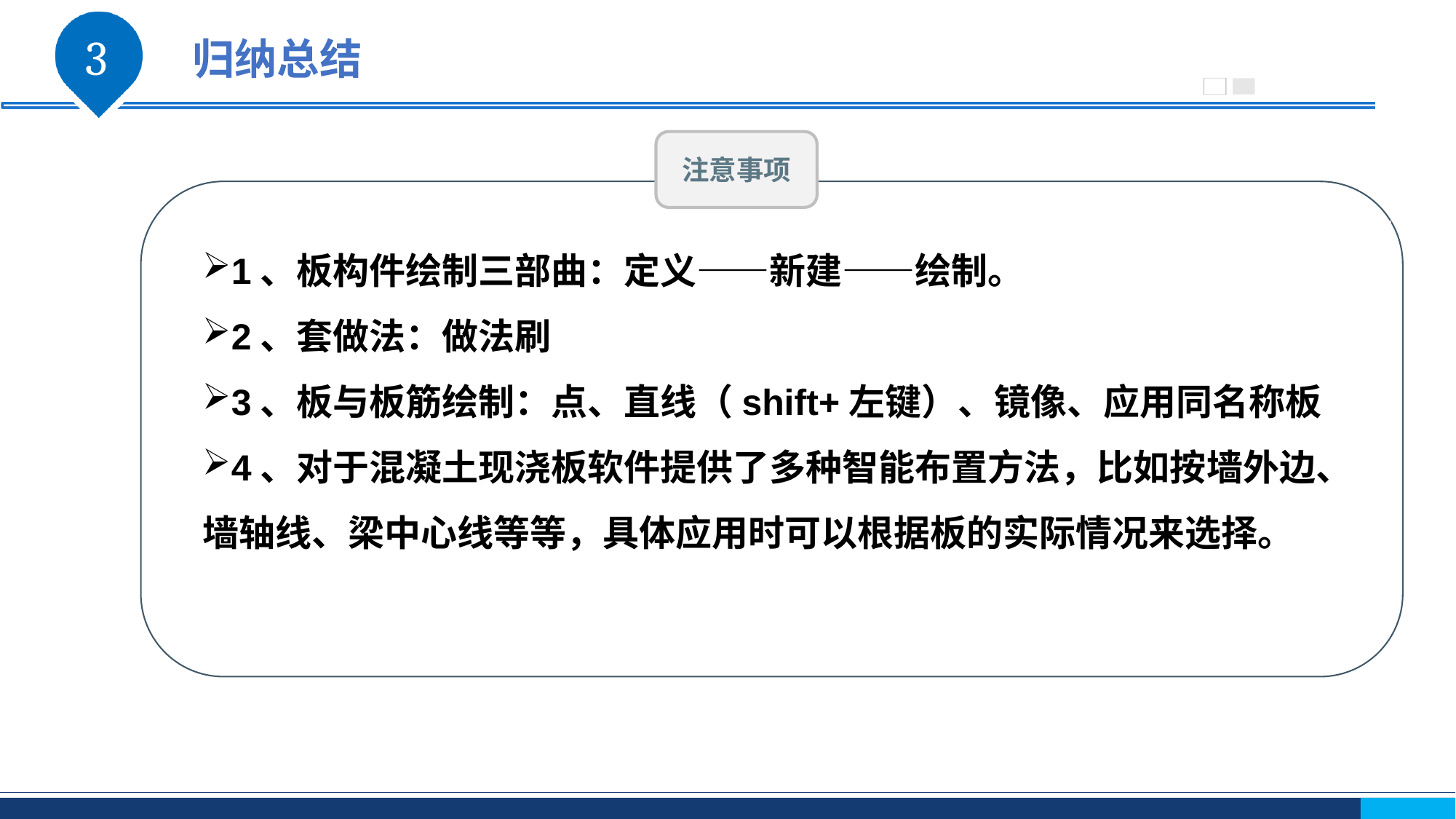

注意事项

1、板构件绘制三部曲：定义——新建——绘制。
2、套做法：做法刷
3、板与板筋绘制：点、直线（shift+左键）、镜像、应用同名称板
4、对于混凝土现浇板软件提供了多种智能布置方法，比如按墙外边、墙轴线、梁中心线等等，具体应用时可以根据板的实际情况来选择。